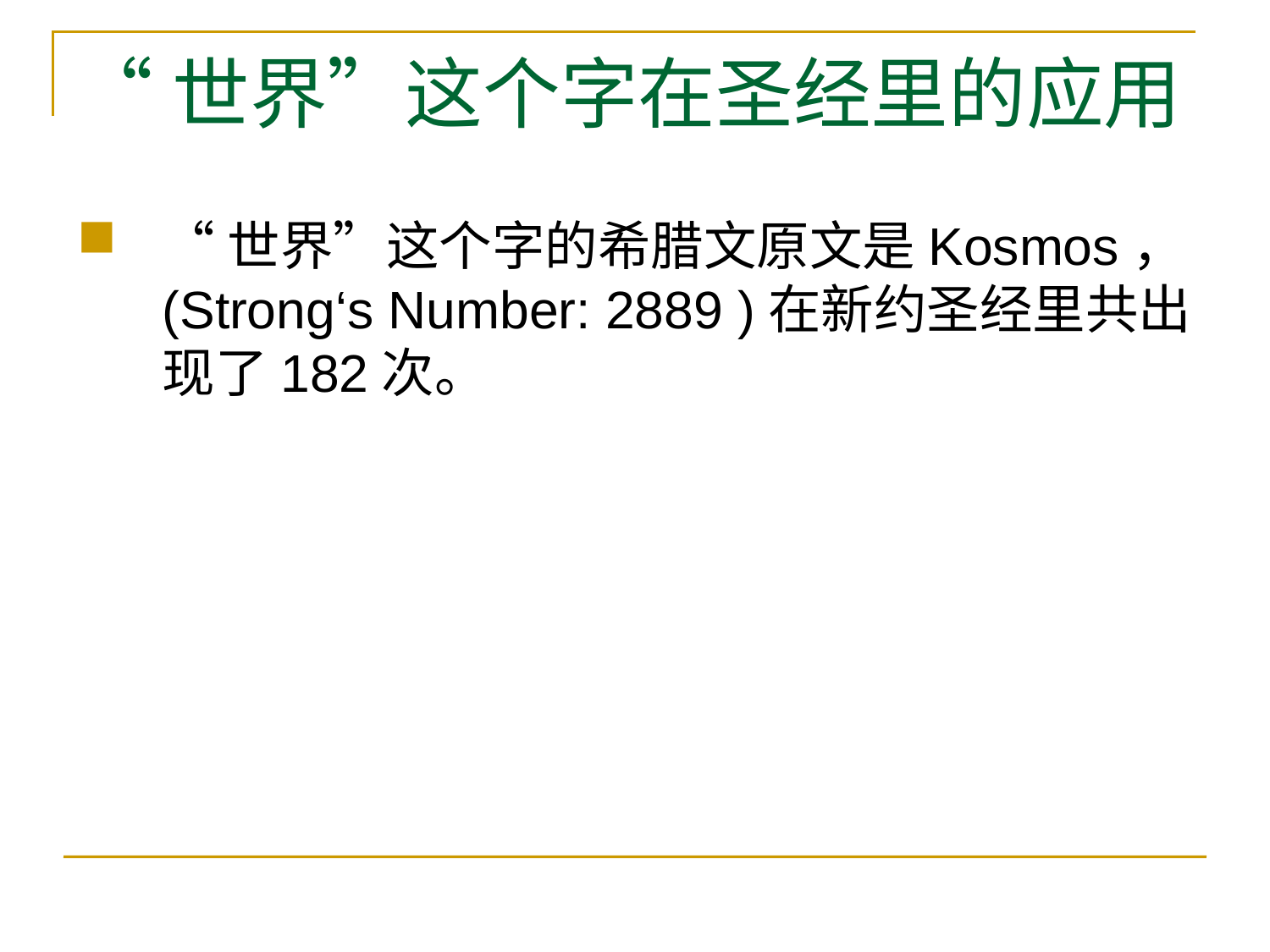

# “世界”这个字在圣经里的应用
“世界”这个字的希腊文原文是Kosmos，(Strong‘s Number: 2889 )在新约圣经里共出现了182次。